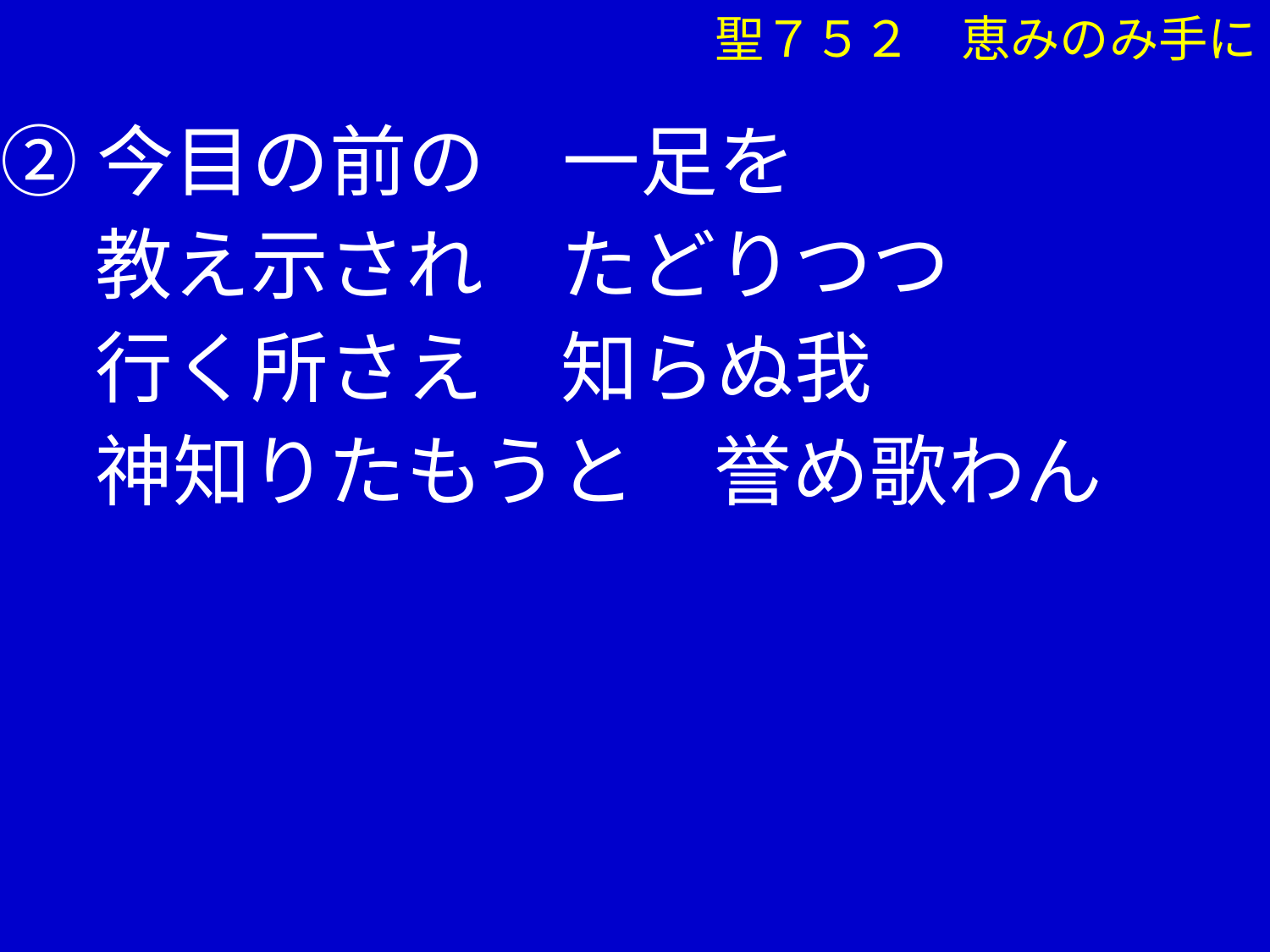

聖７５２　恵みのみ手に
②今目の前の　一足を
　 教え示され　たどりつつ
　 行く所さえ　知らぬ我
　 神知りたもうと　誉め歌わん